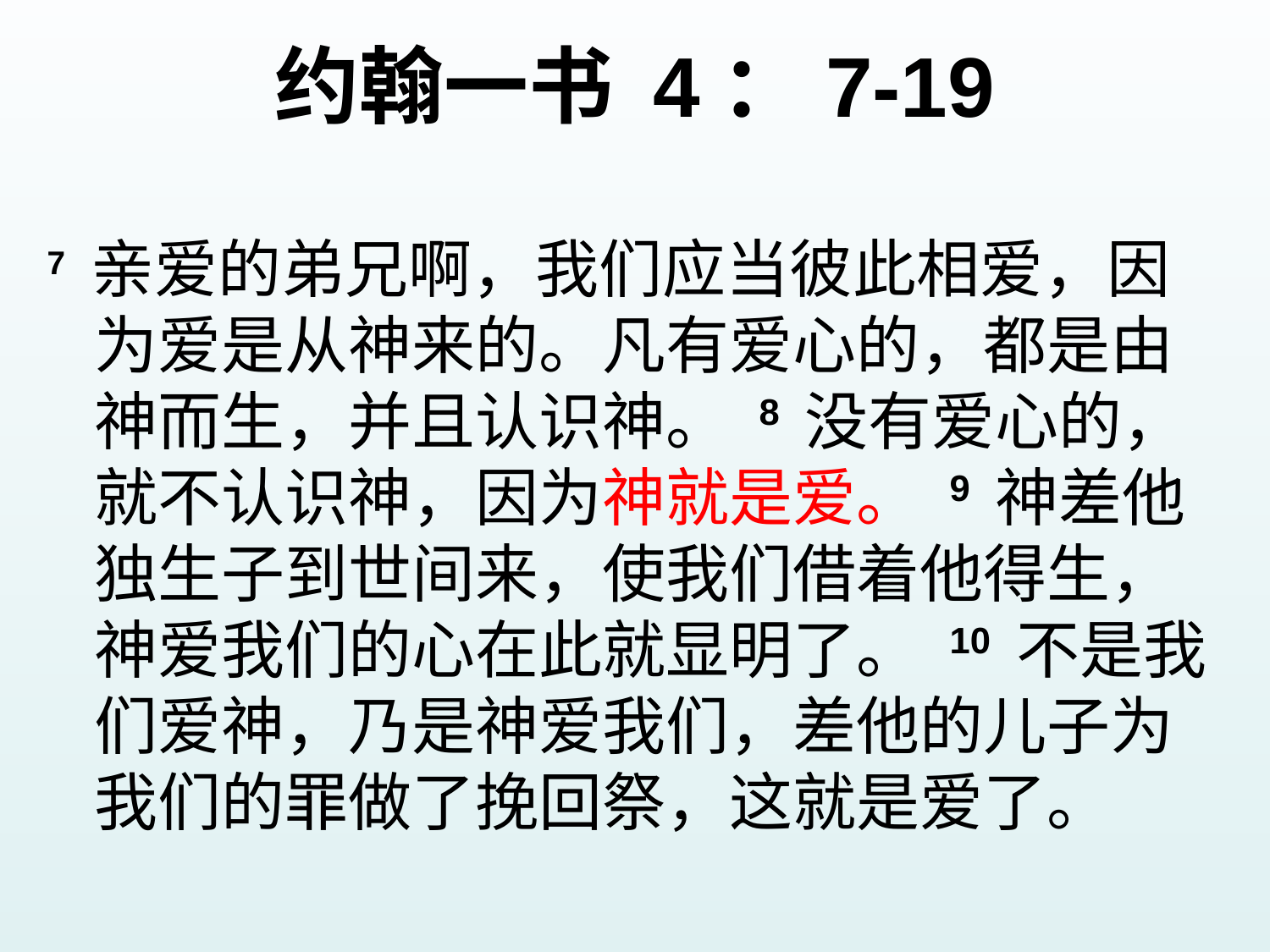

约翰一书 4：7-19
7 亲爱的弟兄啊，我们应当彼此相爱，因为爱是从神来的。凡有爱心的，都是由神而生，并且认识神。 8 没有爱心的，就不认识神，因为神就是爱。 9 神差他独生子到世间来，使我们借着他得生，神爱我们的心在此就显明了。 10 不是我们爱神，乃是神爱我们，差他的儿子为我们的罪做了挽回祭，这就是爱了。